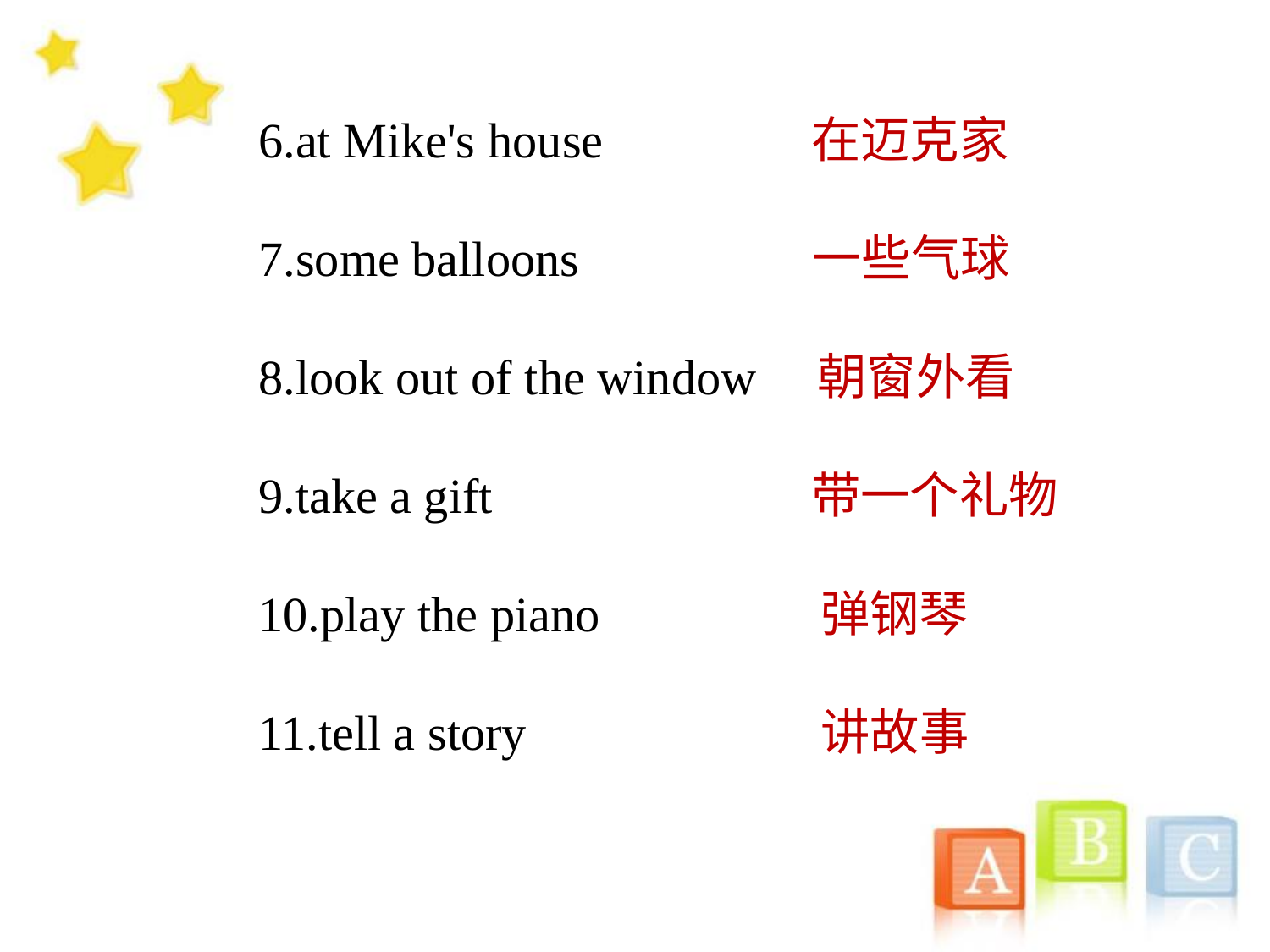

6.at Mike's house                在迈克家
7.some balloons                  一些气球
8.look out of the window    朝窗外看
9.take a gift                         带一个礼物
10.play the piano                 弹钢琴
11.tell a story                       讲故事